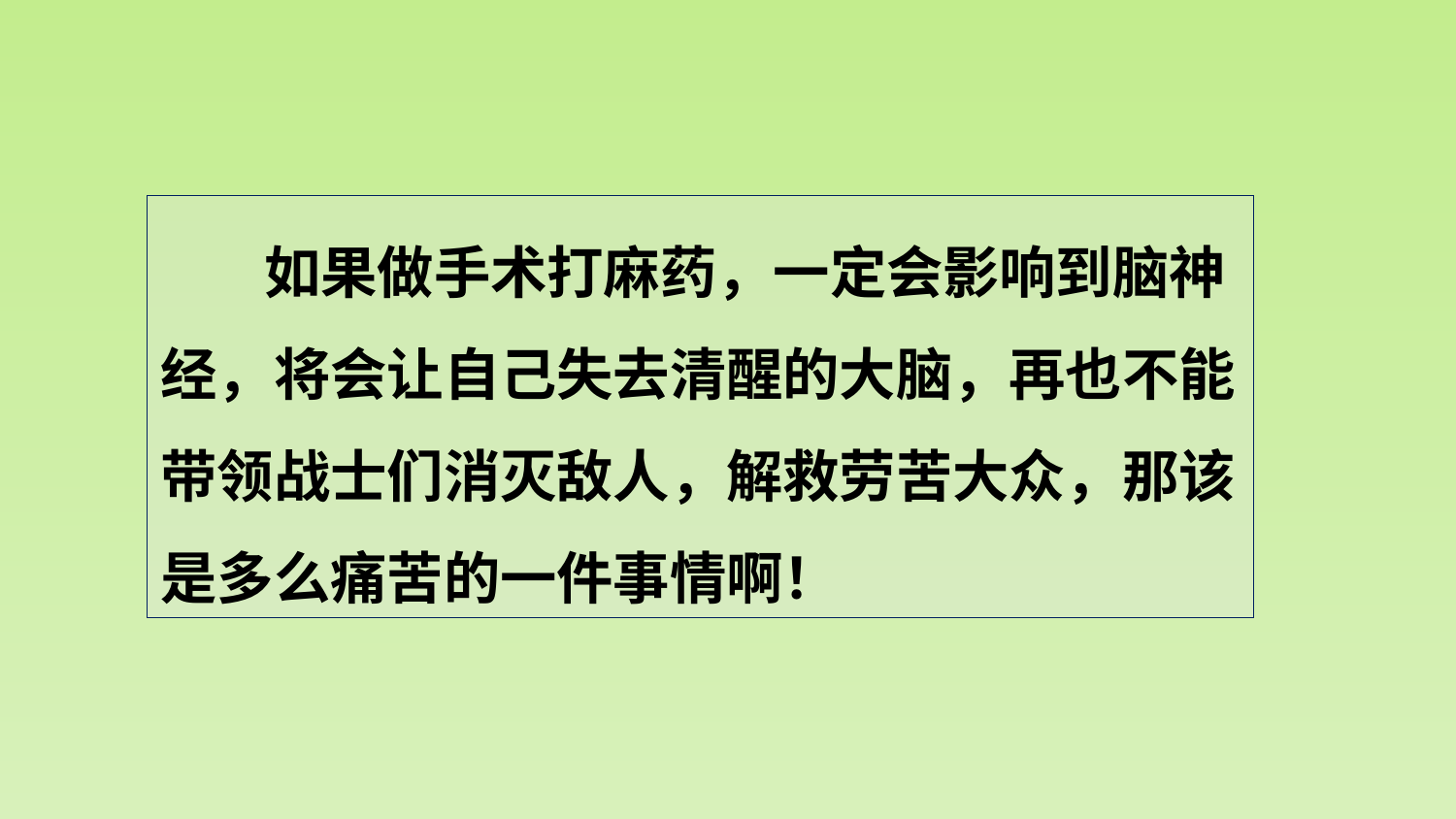

如果做手术打麻药，一定会影响到脑神经，将会让自己失去清醒的大脑，再也不能带领战士们消灭敌人，解救劳苦大众，那该是多么痛苦的一件事情啊！